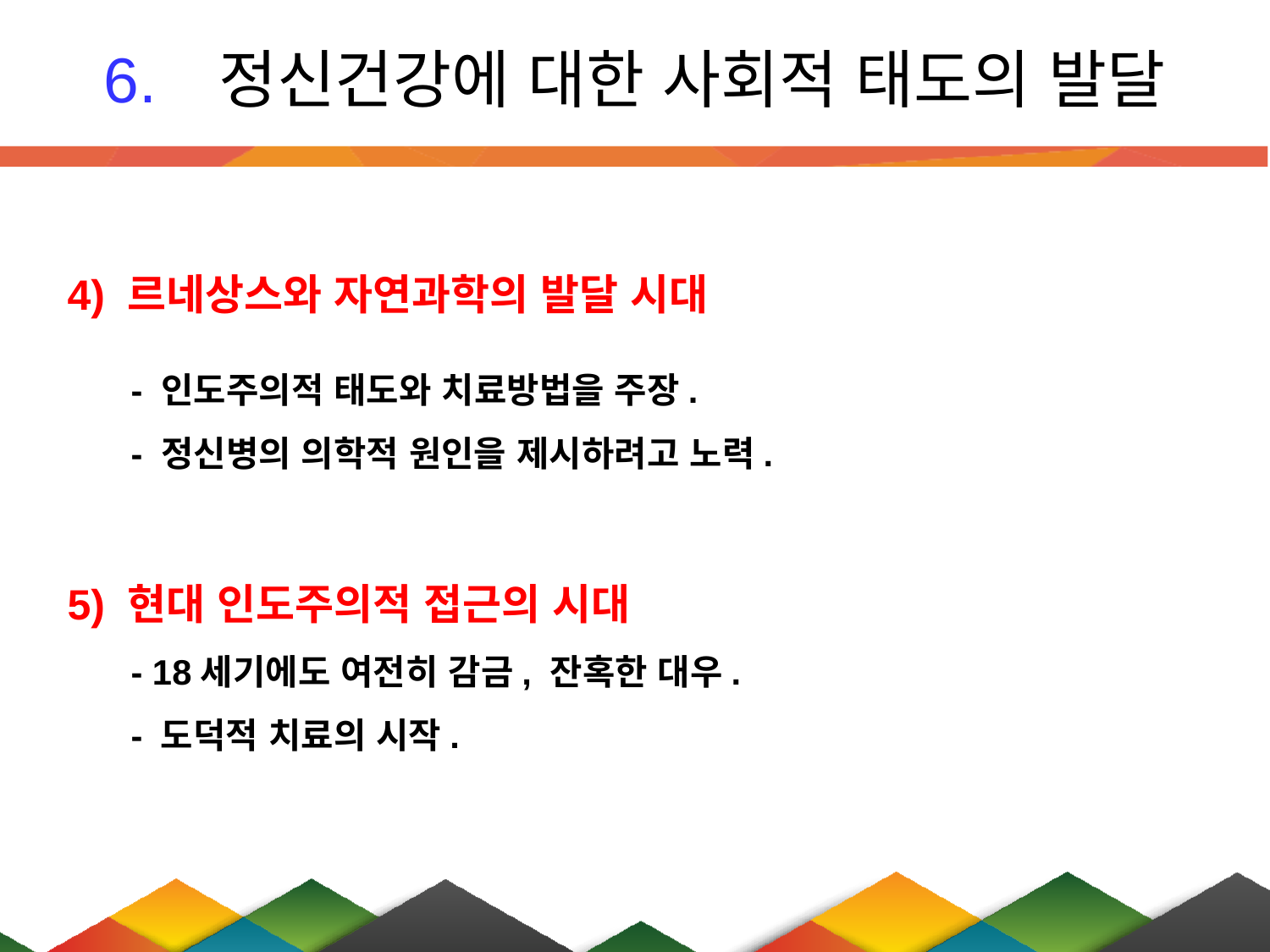

# 정신건강에 대한 사회적 태도의 발달
4) 르네상스와 자연과학의 발달 시대

- 인도주의적 태도와 치료방법을 주장.
- 정신병의 의학적 원인을 제시하려고 노력.
5) 현대 인도주의적 접근의 시대
- 18세기에도 여전히 감금, 잔혹한 대우.
- 도덕적 치료의 시작.